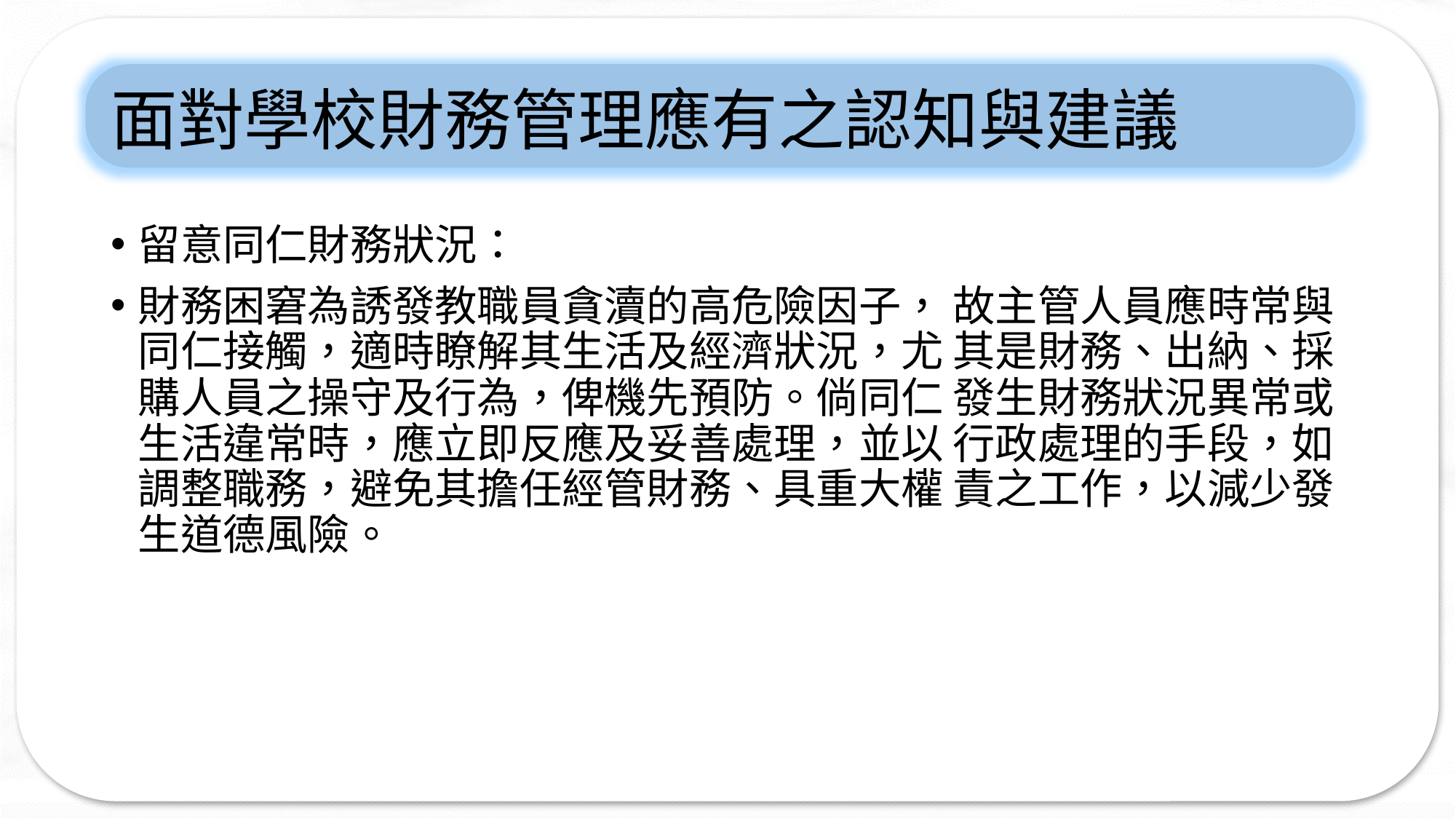

# 面對學校財務管理應有之認知與建議

留意同仁財務狀況：
財務困窘為誘發教職員貪瀆的高危險因子， 故主管人員應時常與同仁接觸，適時瞭解其生活及經濟狀況，尤 其是財務、出納、採購人員之操守及行為，俾機先預防。倘同仁 發生財務狀況異常或生活違常時，應立即反應及妥善處理，並以 行政處理的手段，如調整職務，避免其擔任經管財務、具重大權 責之工作，以減少發生道德風險。